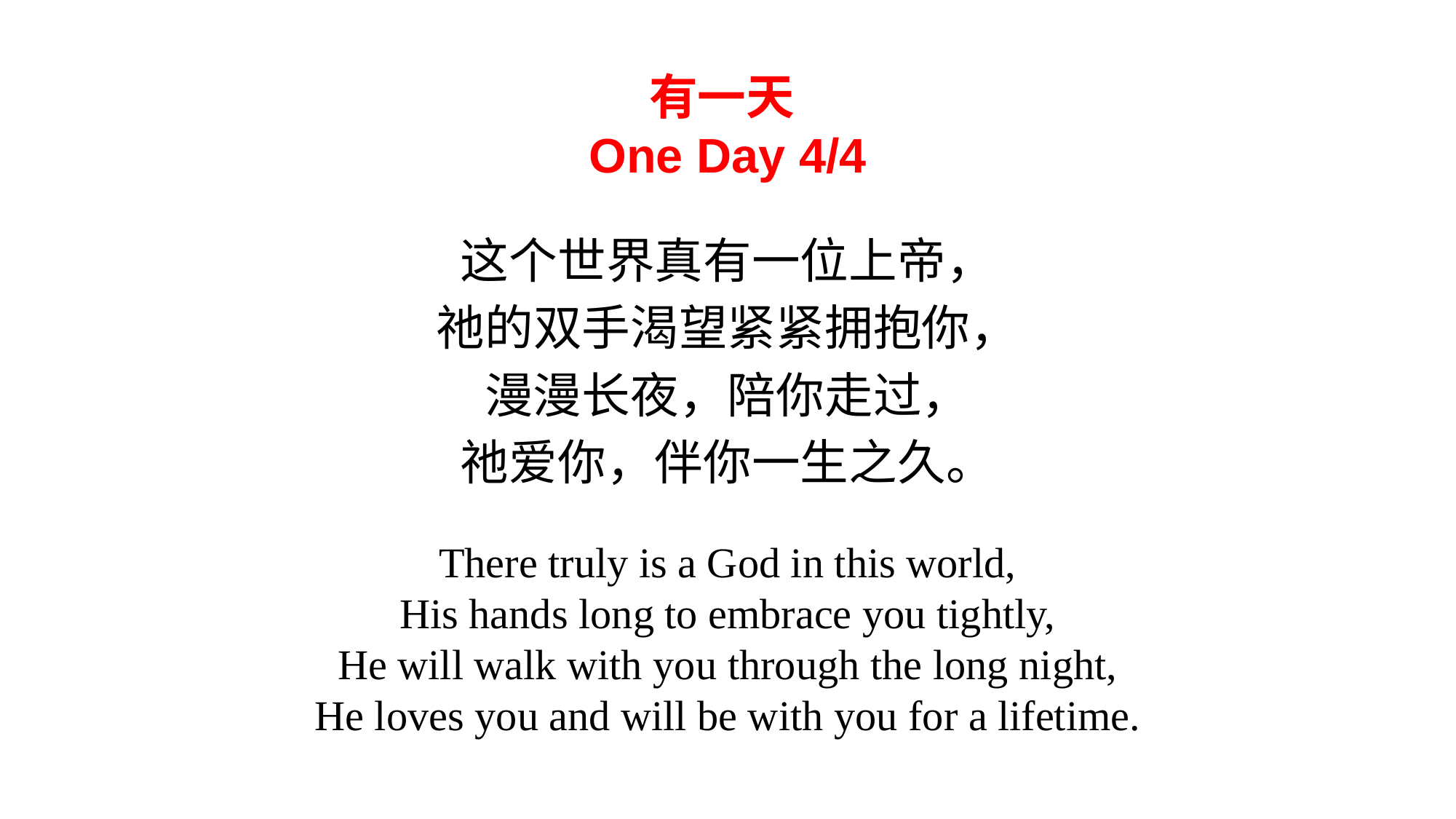

有一天
One Day 4/4
这个世界真有一位上帝，
祂的双手渴望紧紧拥抱你，
漫漫长夜，陪你走过，
祂爱你，伴你一生之久。

There truly is a God in this world,
His hands long to embrace you tightly,
He will walk with you through the long night,
He loves you and will be with you for a lifetime.